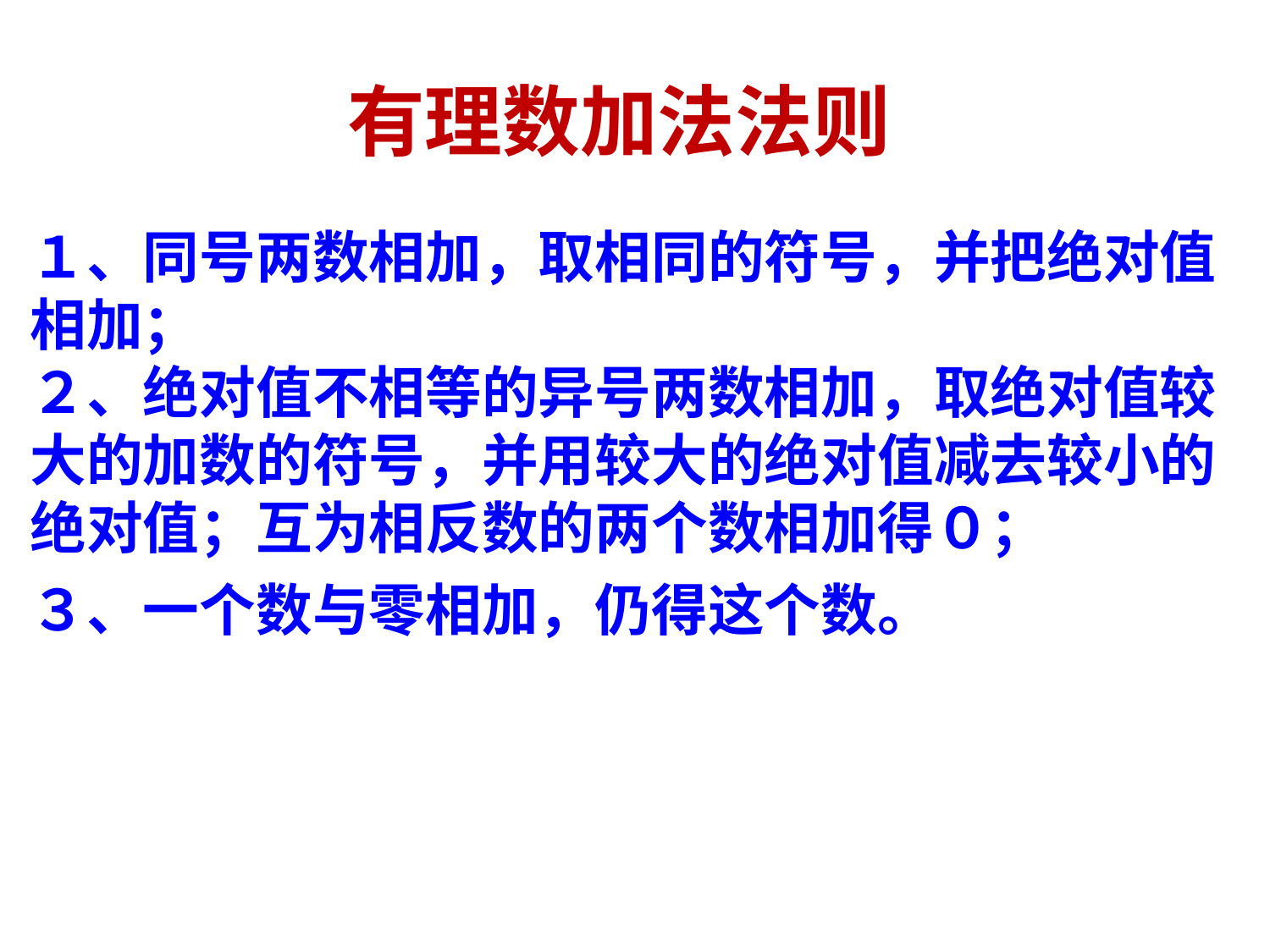

有理数加法法则
１、同号两数相加，取相同的符号，并把绝对值相加；
２、绝对值不相等的异号两数相加，取绝对值较大的加数的符号，并用较大的绝对值减去较小的绝对值；互为相反数的两个数相加得０；
３、一个数与零相加，仍得这个数。